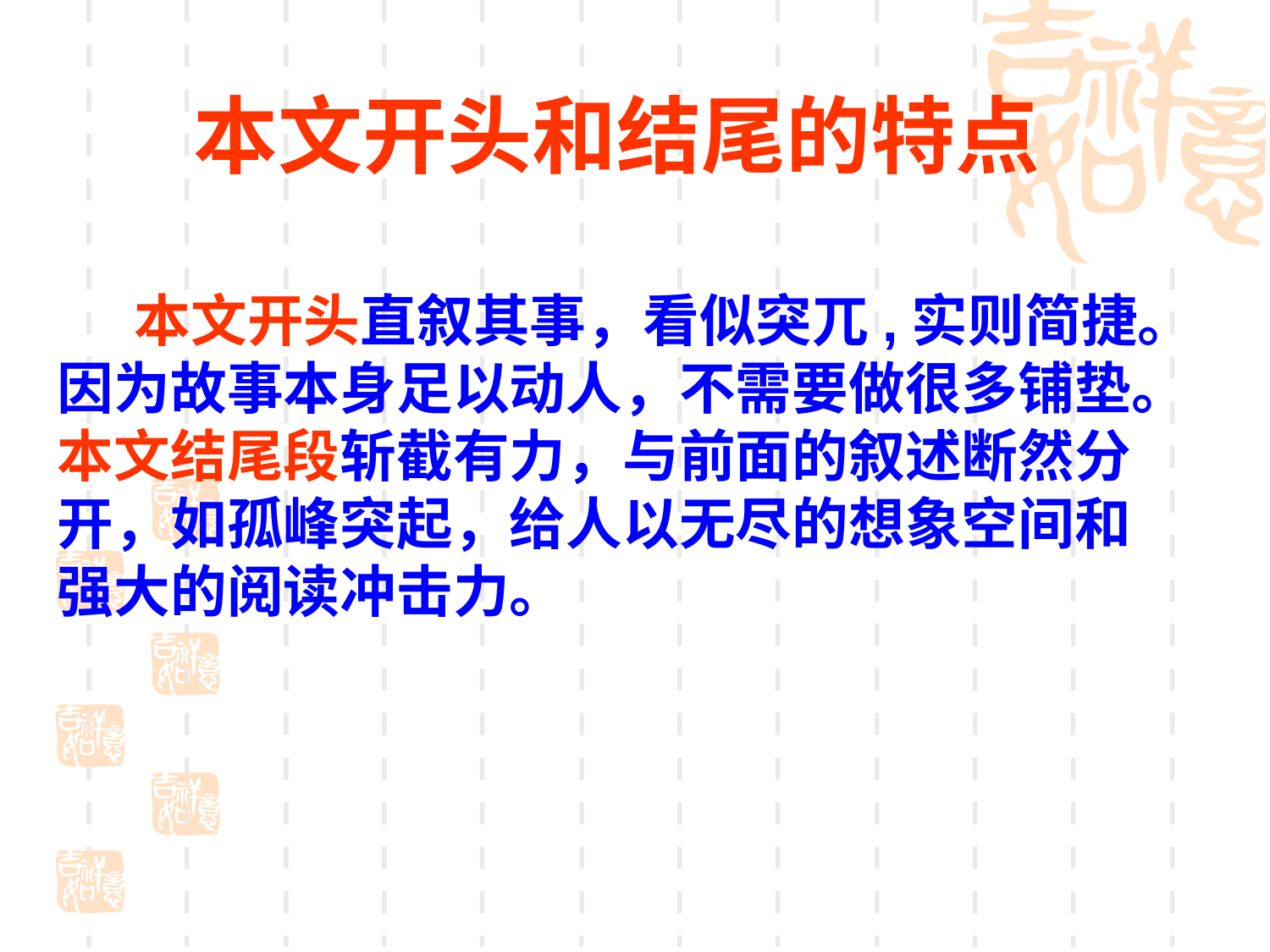

本文开头和结尾的特点

       本文开头直叙其事，看似突兀,实则简捷。因为故事本身足以动人，不需要做很多铺垫。本文结尾段斩截有力，与前面的叙述断然分开，如孤峰突起，给人以无尽的想象空间和强大的阅读冲击力。